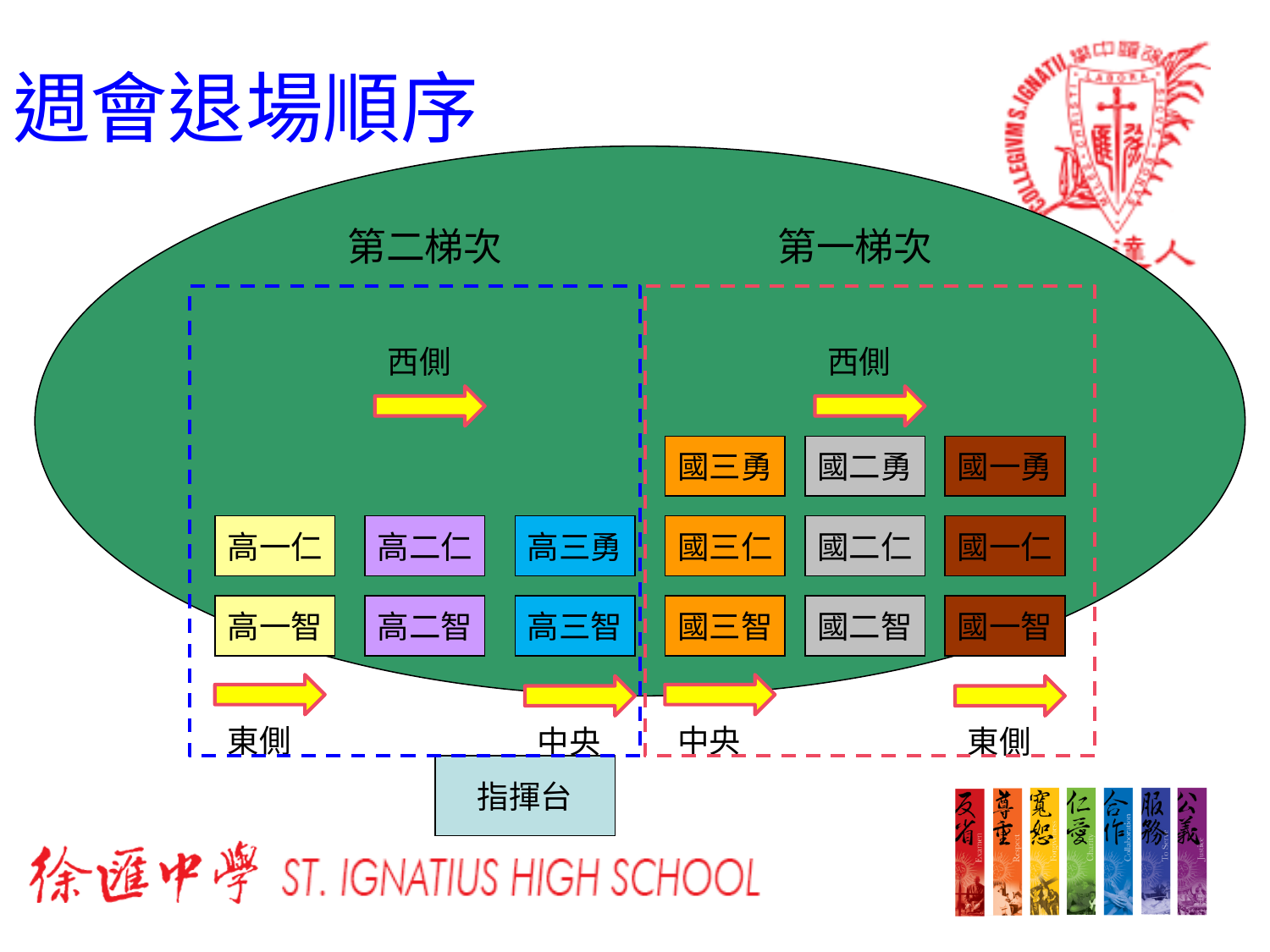

週會退場順序

第一梯次
第二梯次

西側
西側

國三勇
國二勇
國一勇
高一仁
高二仁
高三勇
國三仁
國二仁
國一仁
高一智
高二智
高三智
國三智
國二智
國一智

東側
中央
中央
東側
指揮台